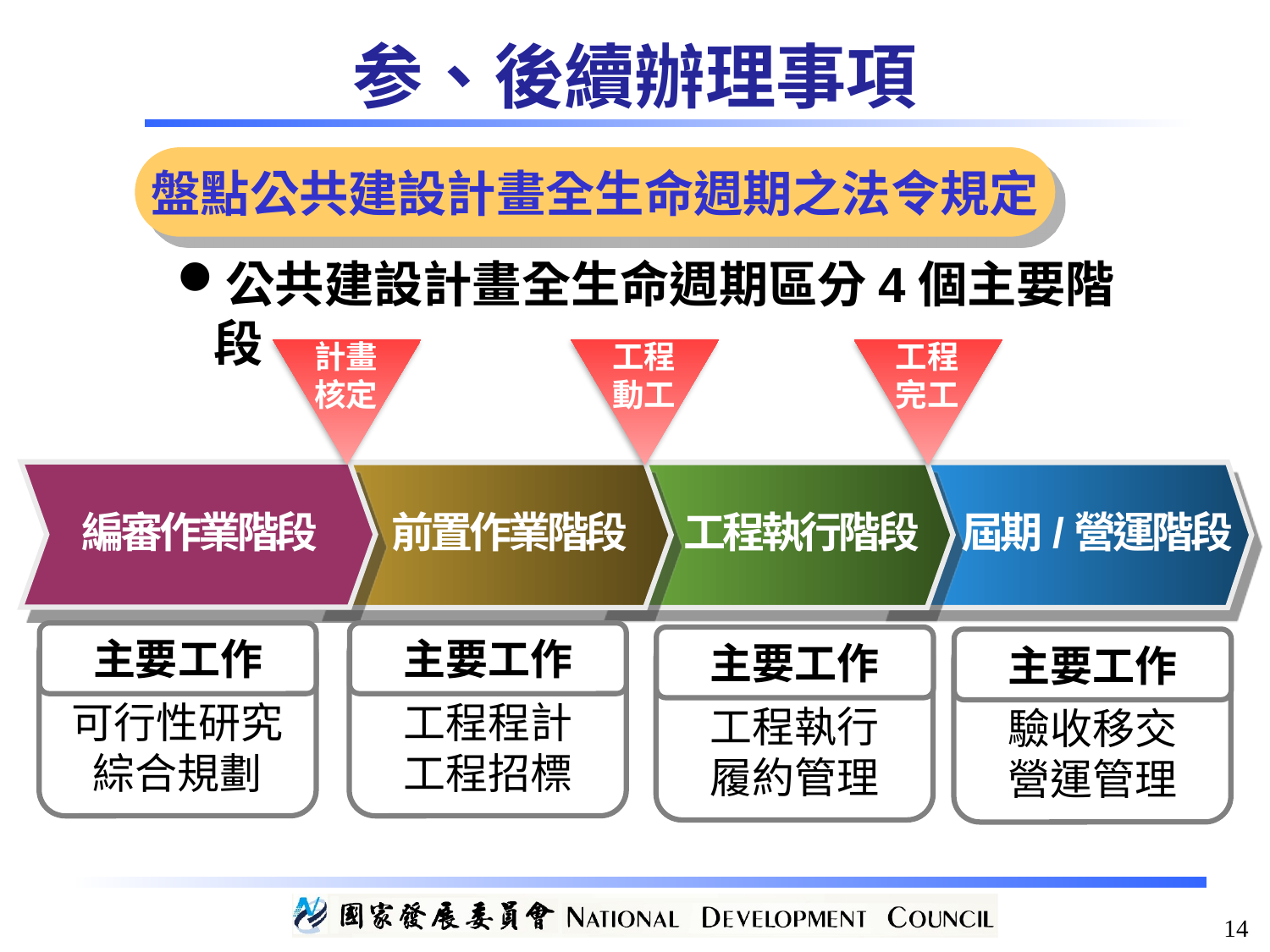

参、後續辦理事項
盤點公共建設計畫全生命週期之法令規定
公共建設計畫全生命週期區分4個主要階段
計畫核定

工程動工

工程完工

編審作業階段
前置作業階段
工程執行階段
屆期/營運階段
主要工作

可行性研究
綜合規劃
主要工作

工程程計
工程招標
主要工作

工程執行
履約管理
主要工作

驗收移交
營運管理
14